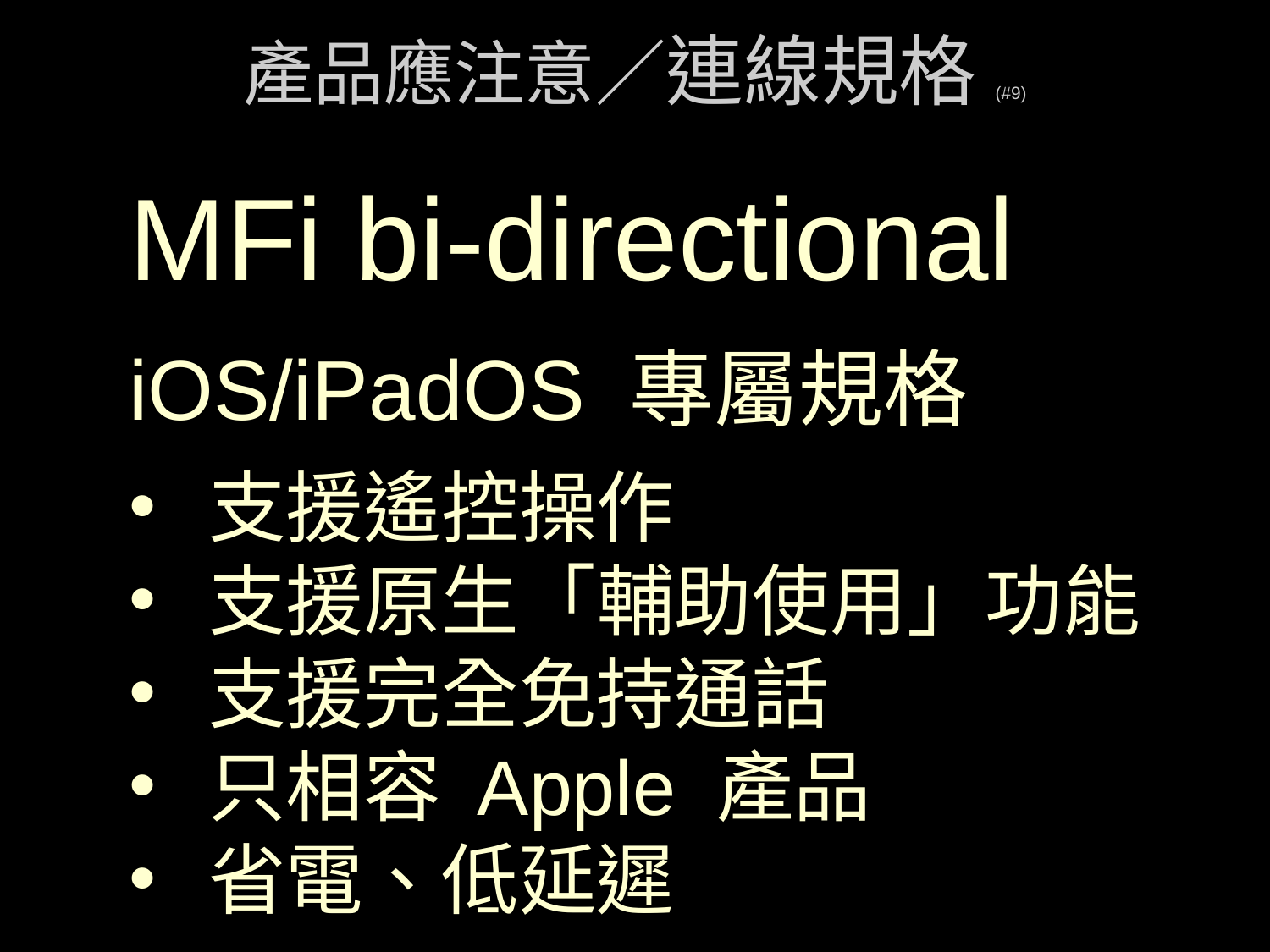

# 產品應注意／連線規格(#9)
MFi bi-directional
iOS/iPadOS 專屬規格
支援遙控操作
支援原生「輔助使用」功能
支援完全免持通話
只相容 Apple 產品
省電、低延遲